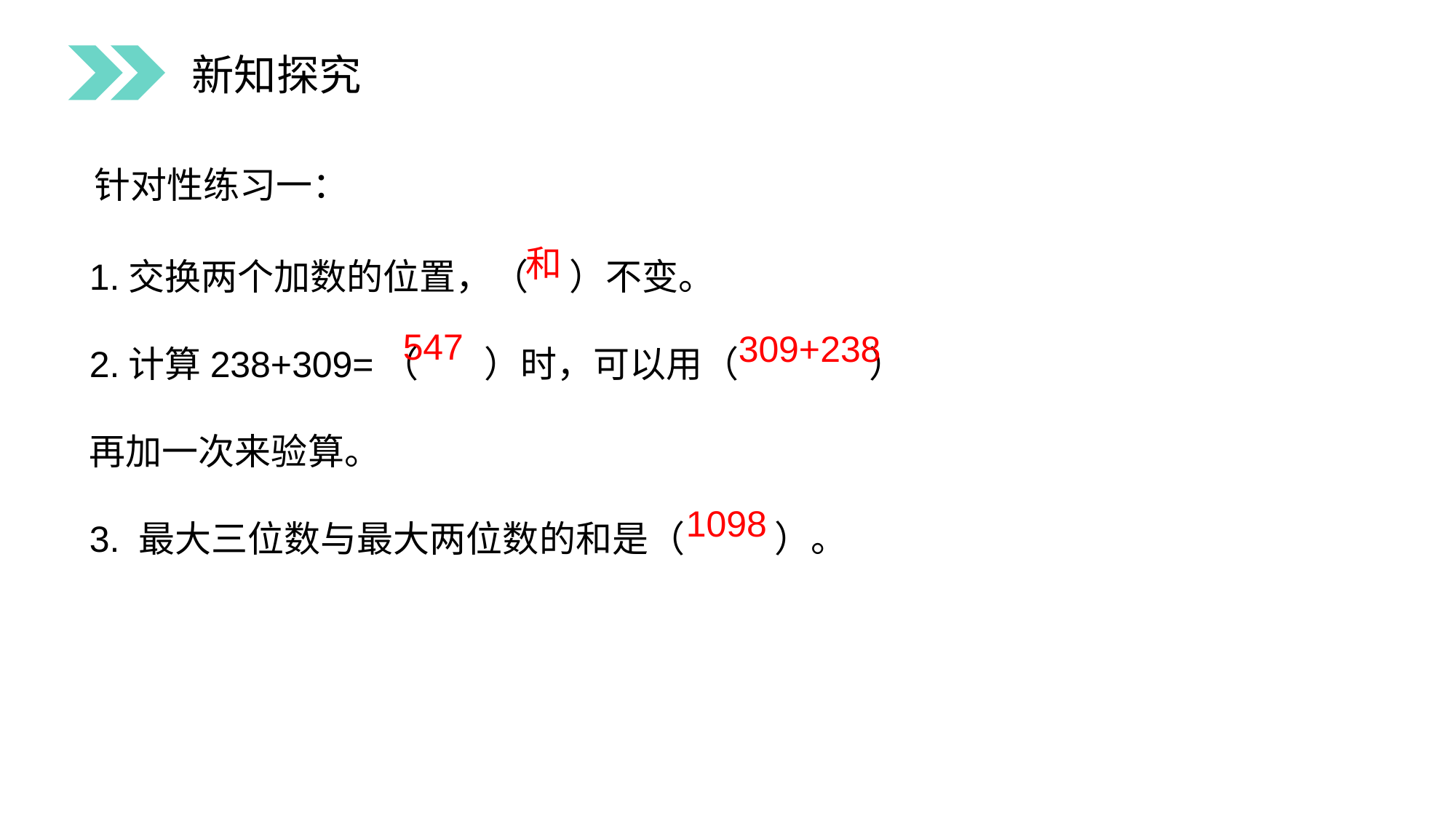

新知探究
针对性练习一：
1.交换两个加数的位置，（     ）不变。
2.计算238+309=（        ）时，可以用（                ）
再加一次来验算。
3. 最大三位数与最大两位数的和是（           ）。
和
547
309+238
1098